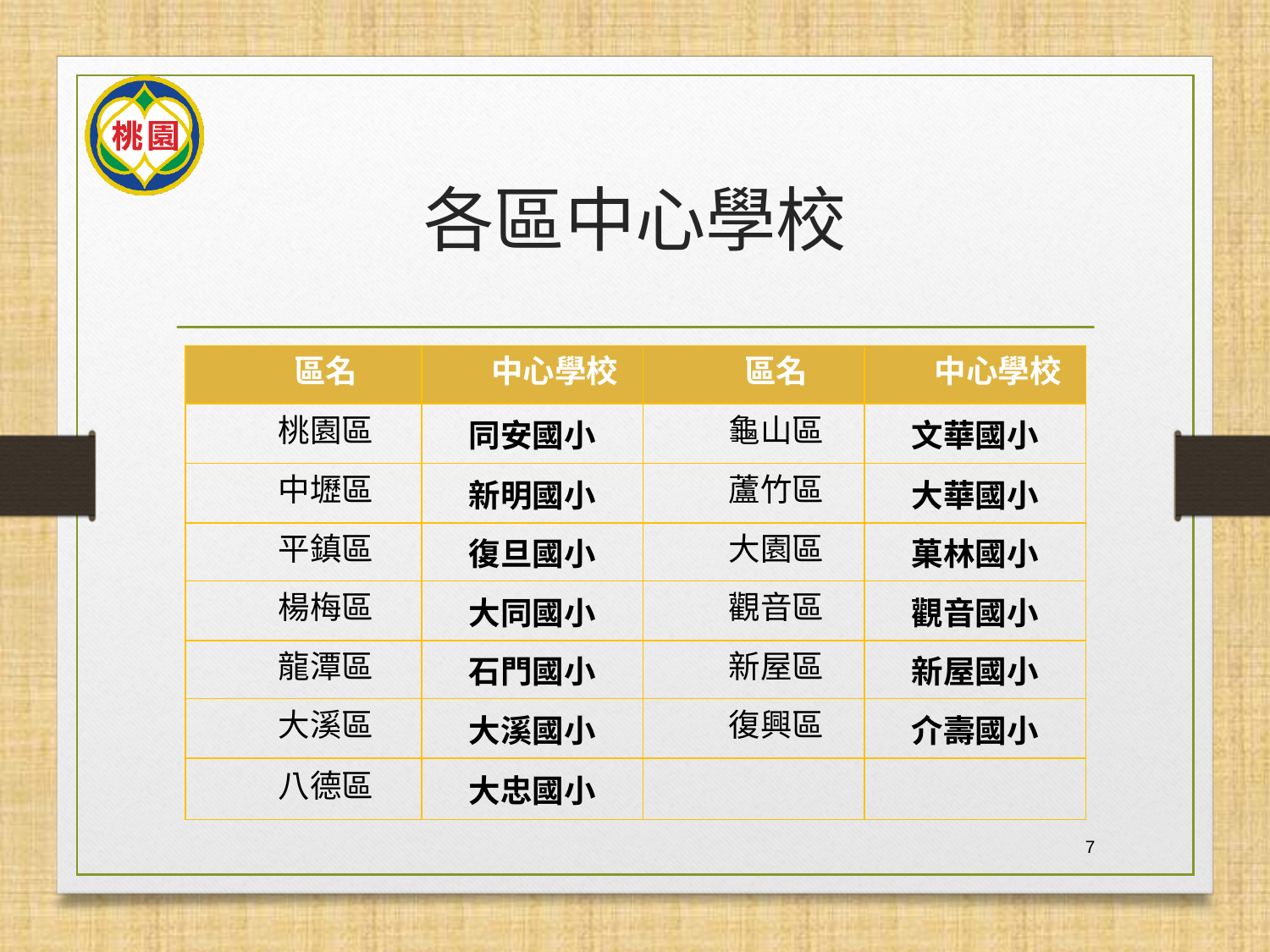

# 各區中心學校

| 區名 | 中心學校 | 區名 | 中心學校 |
| --- | --- | --- | --- |
| 桃園區 | 同安國小 | 龜山區 | 文華國小 |
| 中壢區 | 新明國小 | 蘆竹區 | 大華國小 |
| 平鎮區 | 復旦國小 | 大園區 | 菓林國小 |
| 楊梅區 | 大同國小 | 觀音區 | 觀音國小 |
| 龍潭區 | 石門國小 | 新屋區 | 新屋國小 |
| 大溪區 | 大溪國小 | 復興區 | 介壽國小 |
| 八德區 | 大忠國小 |  |  |
7